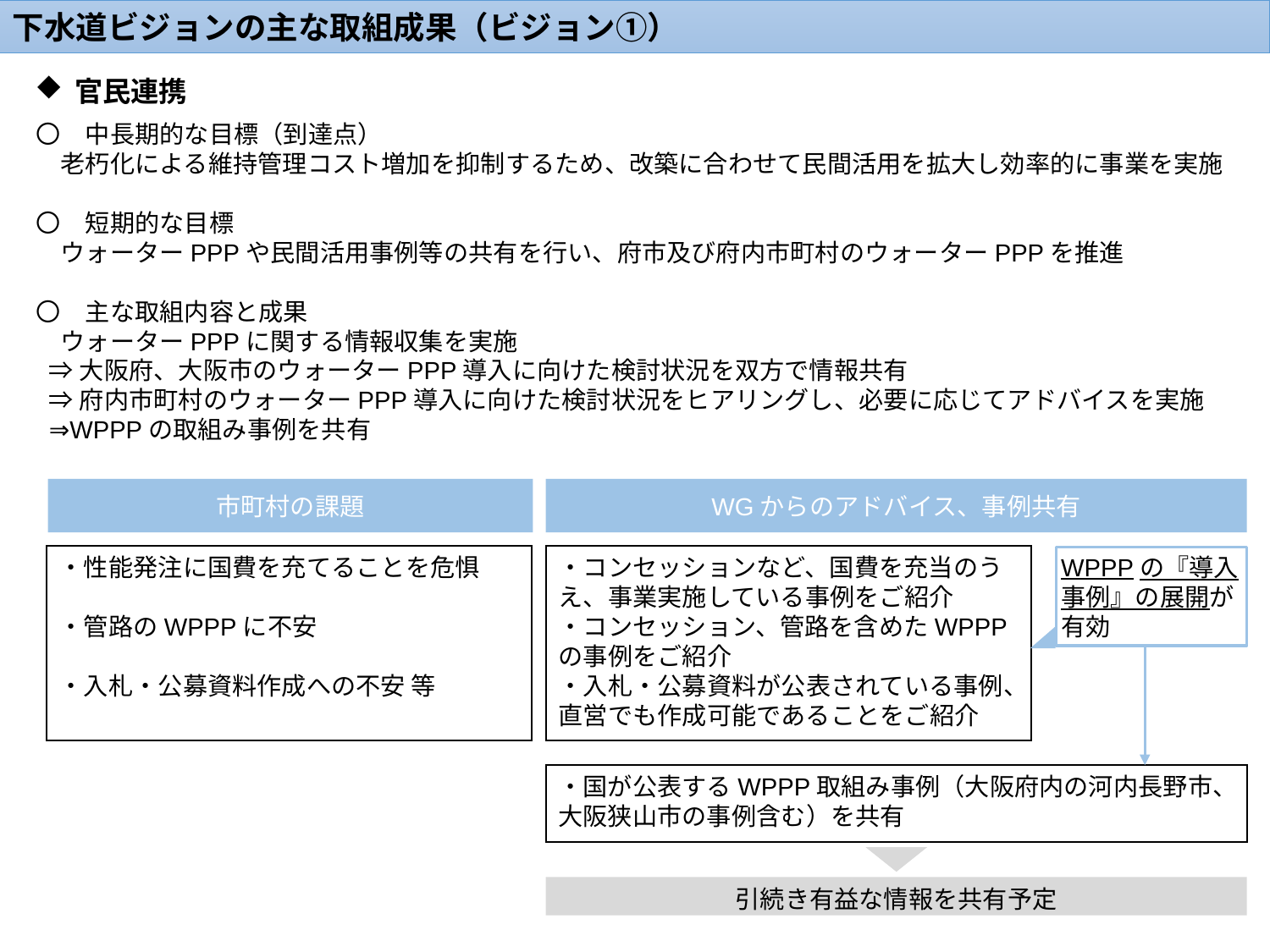

下水道ビジョンの主な取組成果（ビジョン①）
官民連携
〇　中長期的な目標（到達点）
老朽化による維持管理コスト増加を抑制するため、改築に合わせて民間活用を拡大し効率的に事業を実施

〇　短期的な目標
ウォーターPPPや民間活用事例等の共有を行い、府市及び府内市町村のウォーターPPPを推進

〇　主な取組内容と成果
ウォーターPPPに関する情報収集を実施
⇒大阪府、大阪市のウォーターPPP導入に向けた検討状況を双方で情報共有
⇒府内市町村のウォーターPPP導入に向けた検討状況をヒアリングし、必要に応じてアドバイスを実施
⇒WPPPの取組み事例を共有
市町村の課題
WGからのアドバイス、事例共有
・性能発注に国費を充てることを危惧

・管路のWPPPに不安

・入札・公募資料作成への不安 等
・コンセッションなど、国費を充当のうえ、事業実施している事例をご紹介
・コンセッション、管路を含めたWPPPの事例をご紹介
・入札・公募資料が公表されている事例、
直営でも作成可能であることをご紹介
WPPPの『導入事例』の展開が有効

・国が公表するWPPP取組み事例（大阪府内の河内長野市、大阪狭山市の事例含む）を共有

引続き有益な情報を共有予定